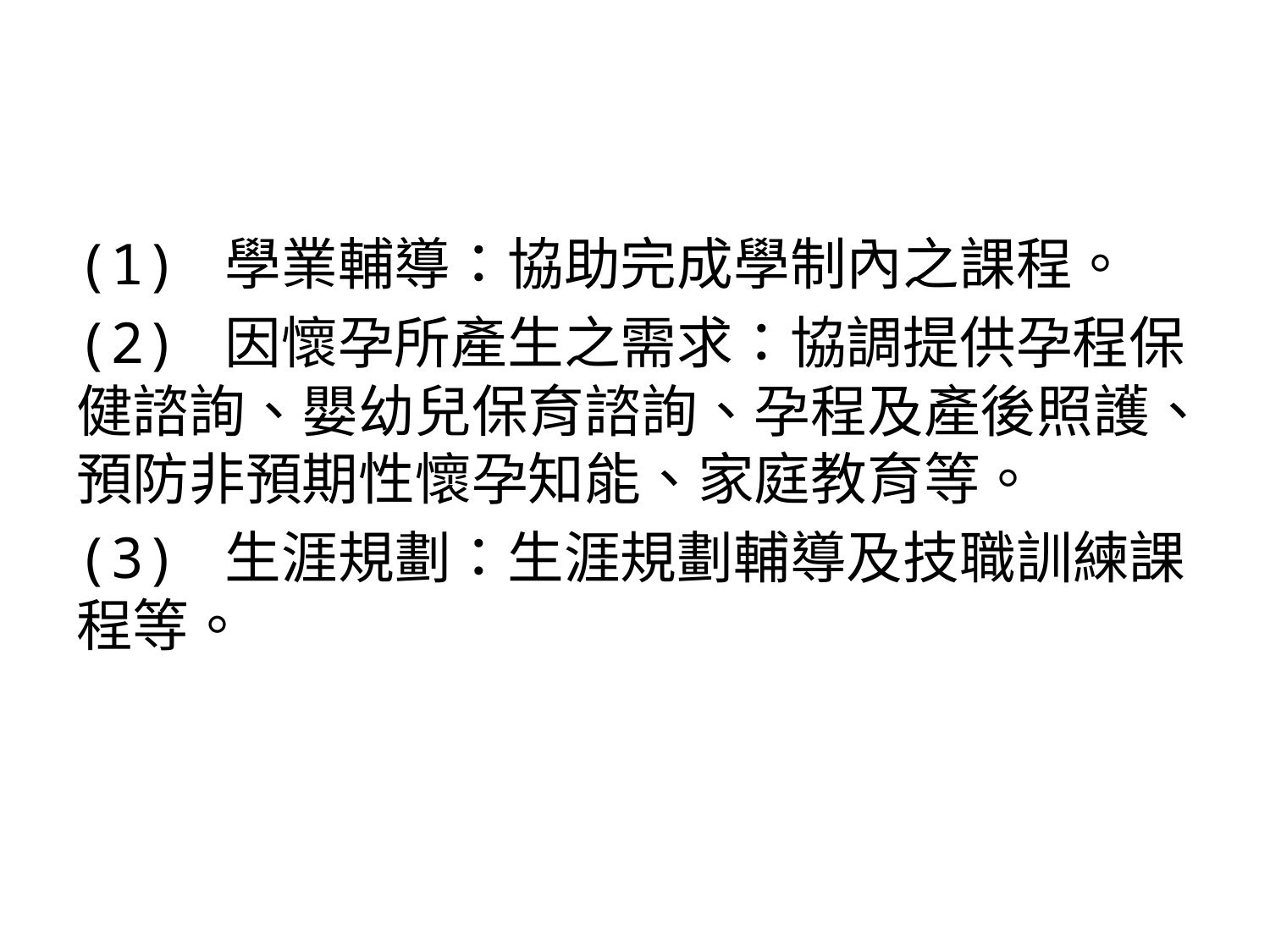

#
(1) 學業輔導：協助完成學制內之課程。
(2) 因懷孕所產生之需求：協調提供孕程保健諮詢、嬰幼兒保育諮詢、孕程及產後照護、預防非預期性懷孕知能、家庭教育等。
(3) 生涯規劃：生涯規劃輔導及技職訓練課程等。